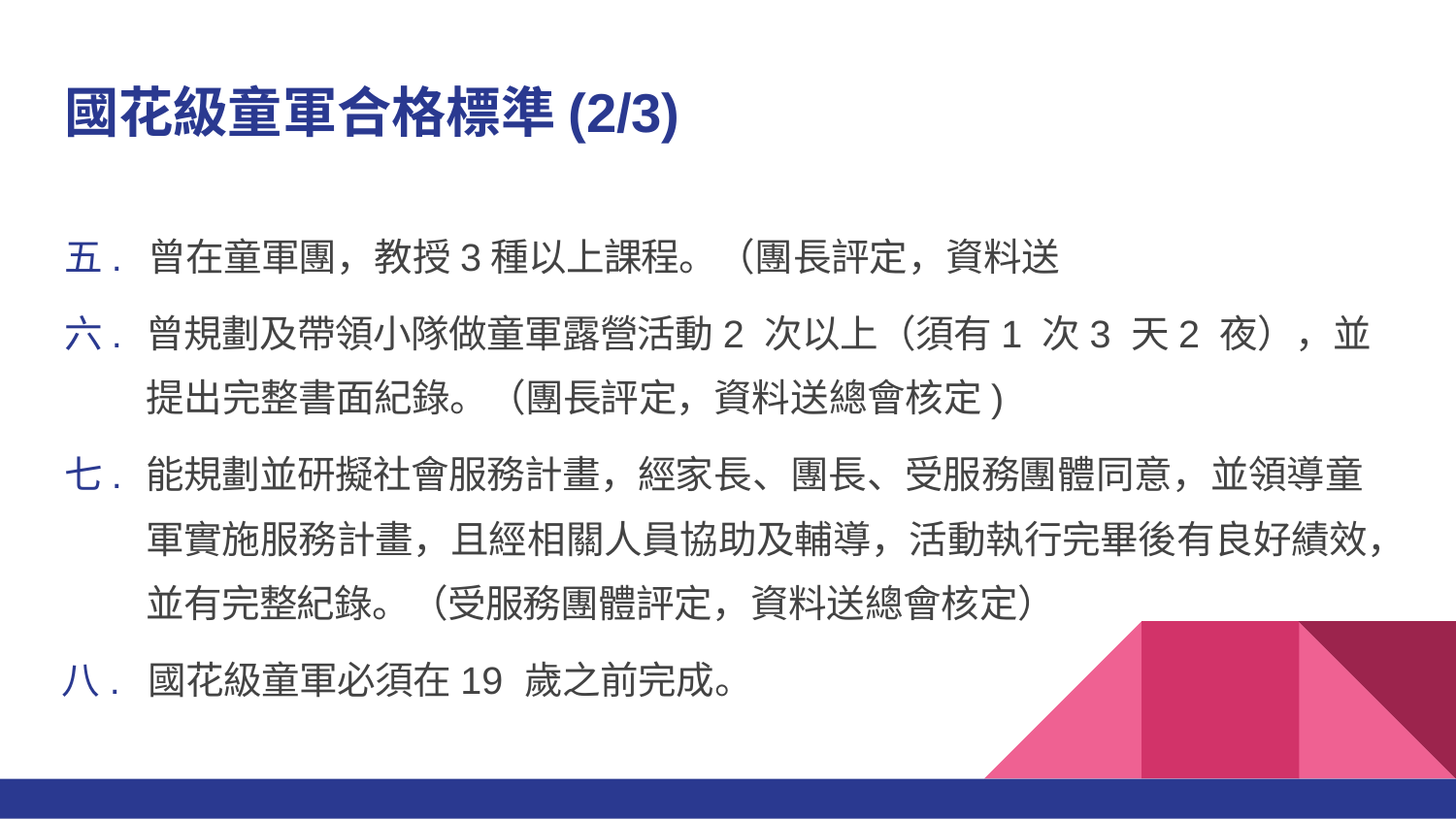

# 國花級童軍合格標準(2/3)
五.	曾在童軍團，教授3種以上課程。（團長評定，資料送
六.	曾規劃及帶領小隊做童軍露營活動2 次以上（須有1 次3 天2 夜），並提出完整書面紀錄。（團長評定，資料送總會核定)
七.	能規劃並研擬社會服務計畫，經家長、團長、受服務團體同意，並領導童 軍實施服務計畫，且經相關人員協助及輔導，活動執行完畢後有良好績效，並有完整紀錄。（受服務團體評定，資料送總會核定）
八.	國花級童軍必須在19 歲之前完成。